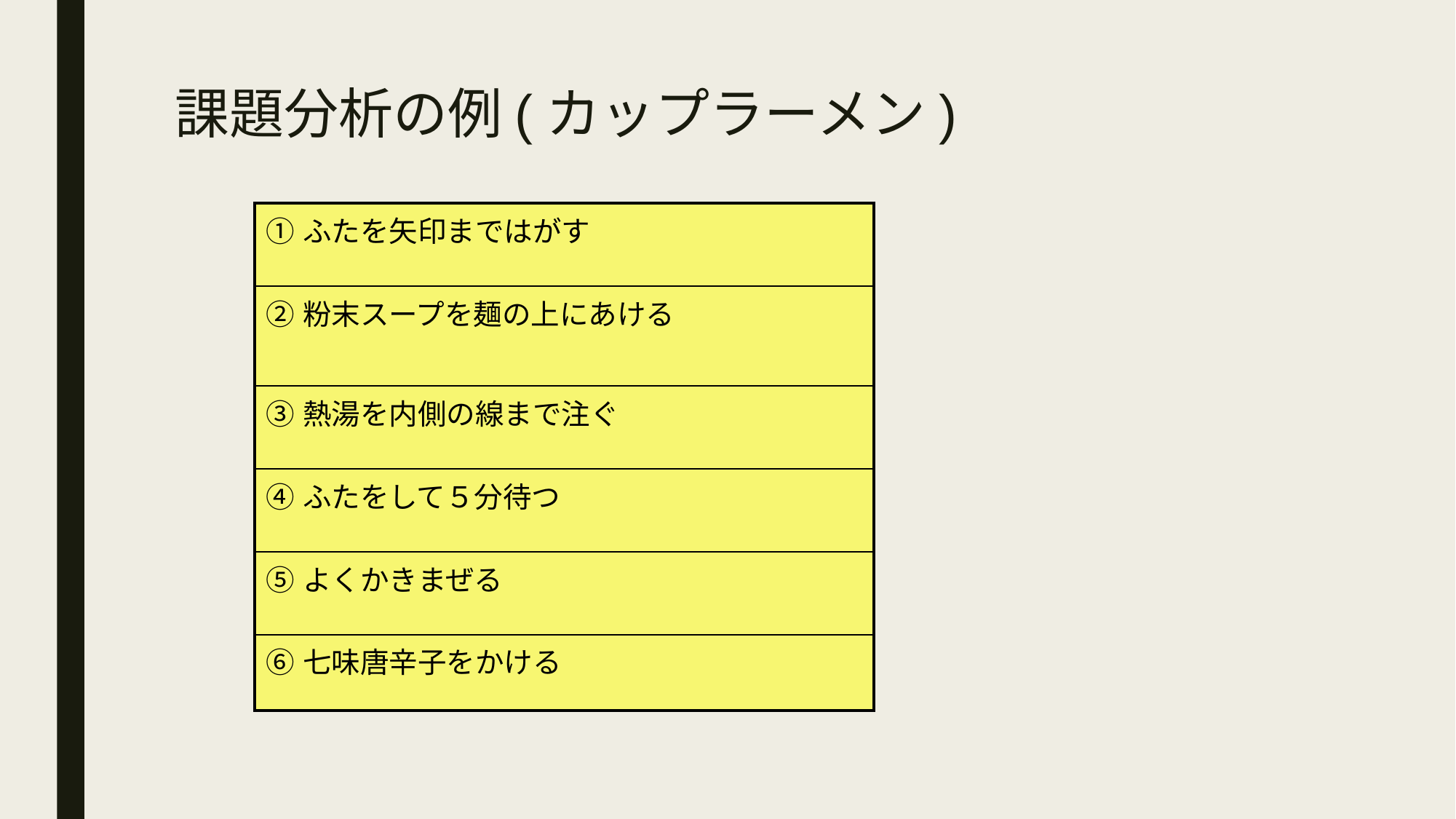

# 課題分析の例(カップラーメン)
| ①ふたを矢印まではがす |
| --- |
| ②粉末スープを麺の上にあける |
| ③熱湯を内側の線まで注ぐ |
| ④ふたをして５分待つ |
| ⑤よくかきまぜる |
| ⑥七味唐辛子をかける |